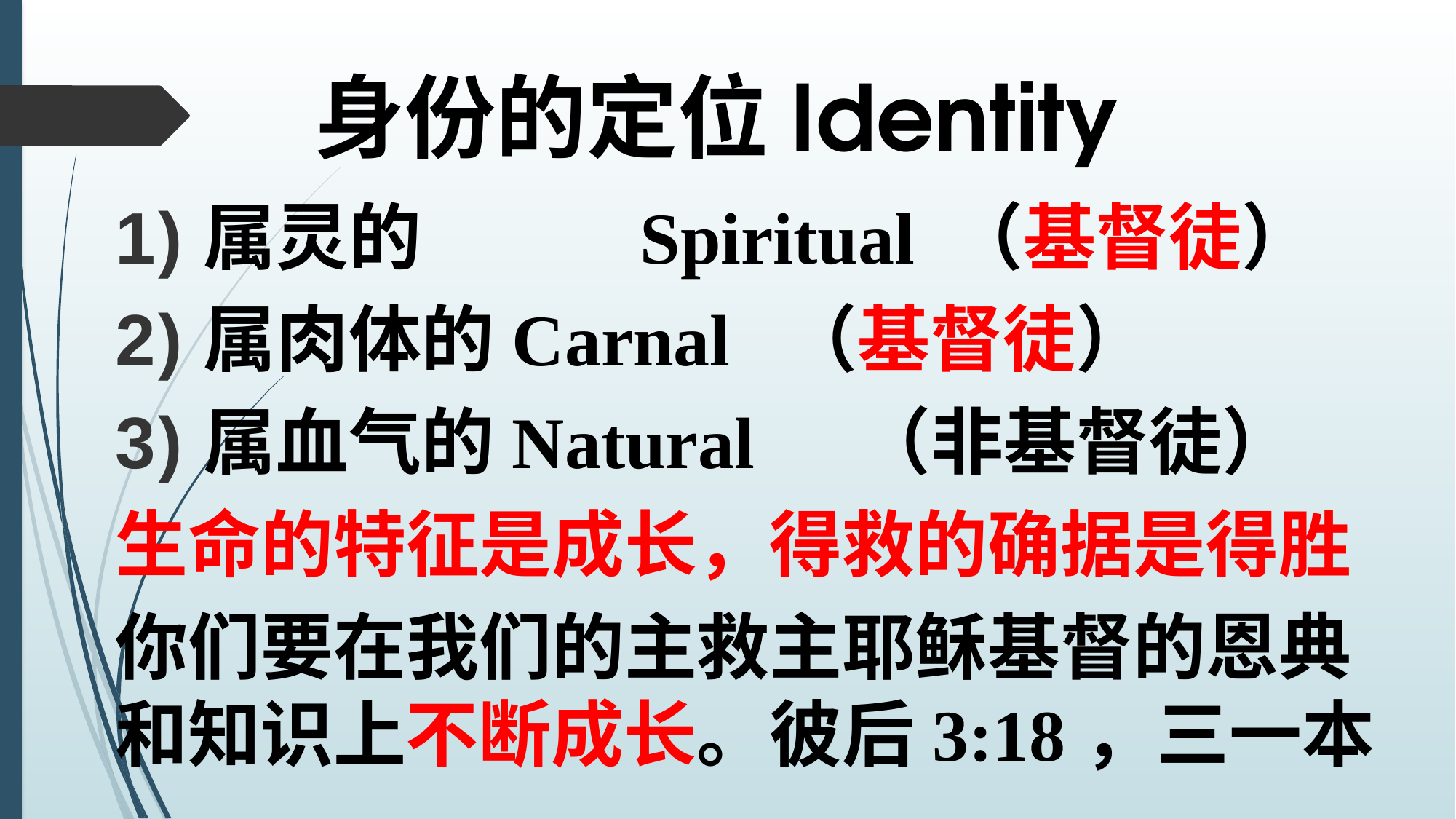

# 身份的定位Identity
属灵的		Spiritual （基督徒）
属肉体的Carnal 	 （基督徒）
属血气的Natural	（非基督徒）
生命的特征是成长，得救的确据是得胜
你们要在我们的主救主耶稣基督的恩典和知识上不断成长。彼后3:18，三一本